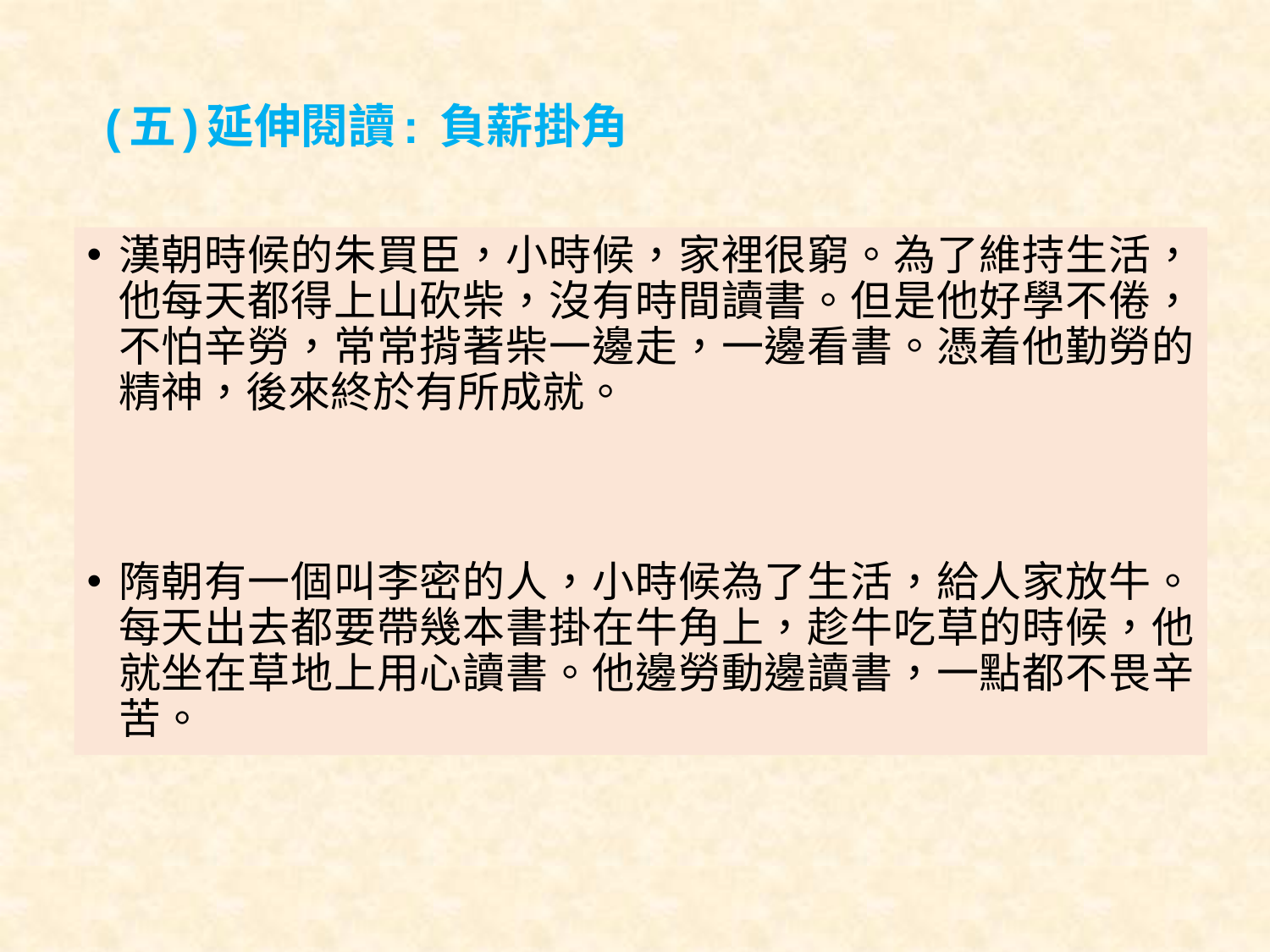

# (五)延伸閱讀: 負薪掛角
漢朝時候的朱買臣，小時候，家裡很窮。為了維持生活，他每天都得上山砍柴，沒有時間讀書。但是他好學不倦，不怕辛勞，常常揹著柴一邊走，一邊看書。憑着他勤勞的精神，後來終於有所成就。

隋朝有一個叫李密的人，小時候為了生活，給人家放牛。每天出去都要帶幾本書掛在牛角上，趁牛吃草的時候，他就坐在草地上用心讀書。他邊勞動邊讀書，一點都不畏辛苦。